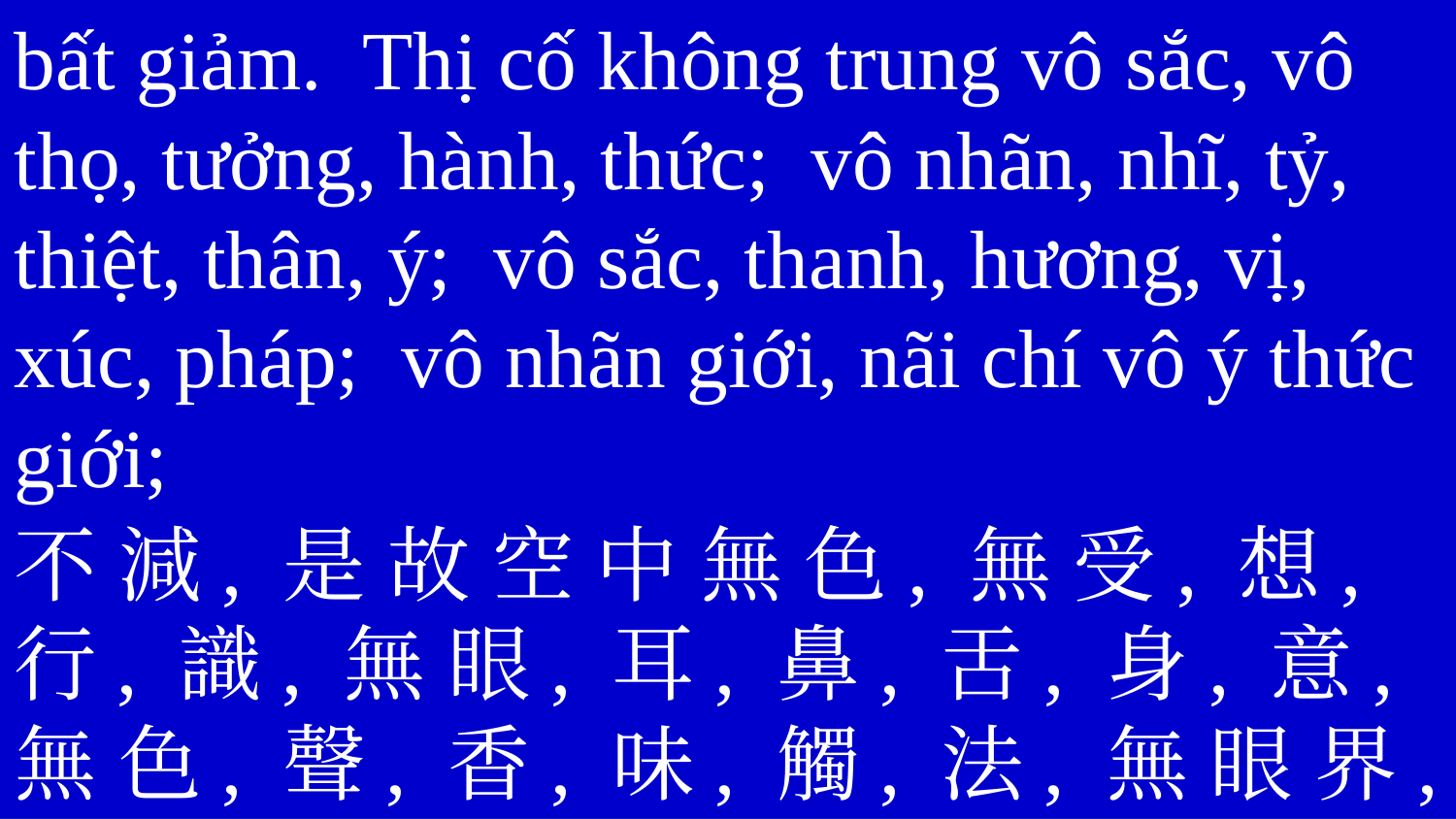

bất giảm.  Thị cố không trung vô sắc, vô thọ, tưởng, hành, thức;  vô nhãn, nhĩ, tỷ, thiệt, thân, ý;  vô sắc, thanh, hương, vị, xúc, pháp;  vô nhãn giới, nãi chí vô ý thức giới;
不 減, 是 故 空 中 無 色, 無 受, 想, 行, 識, 無 眼, 耳, 鼻, 舌, 身, 意, 無 色, 聲, 香, 味, 觸, 法, 無 眼 界, 乃 至 無 意 識 界.